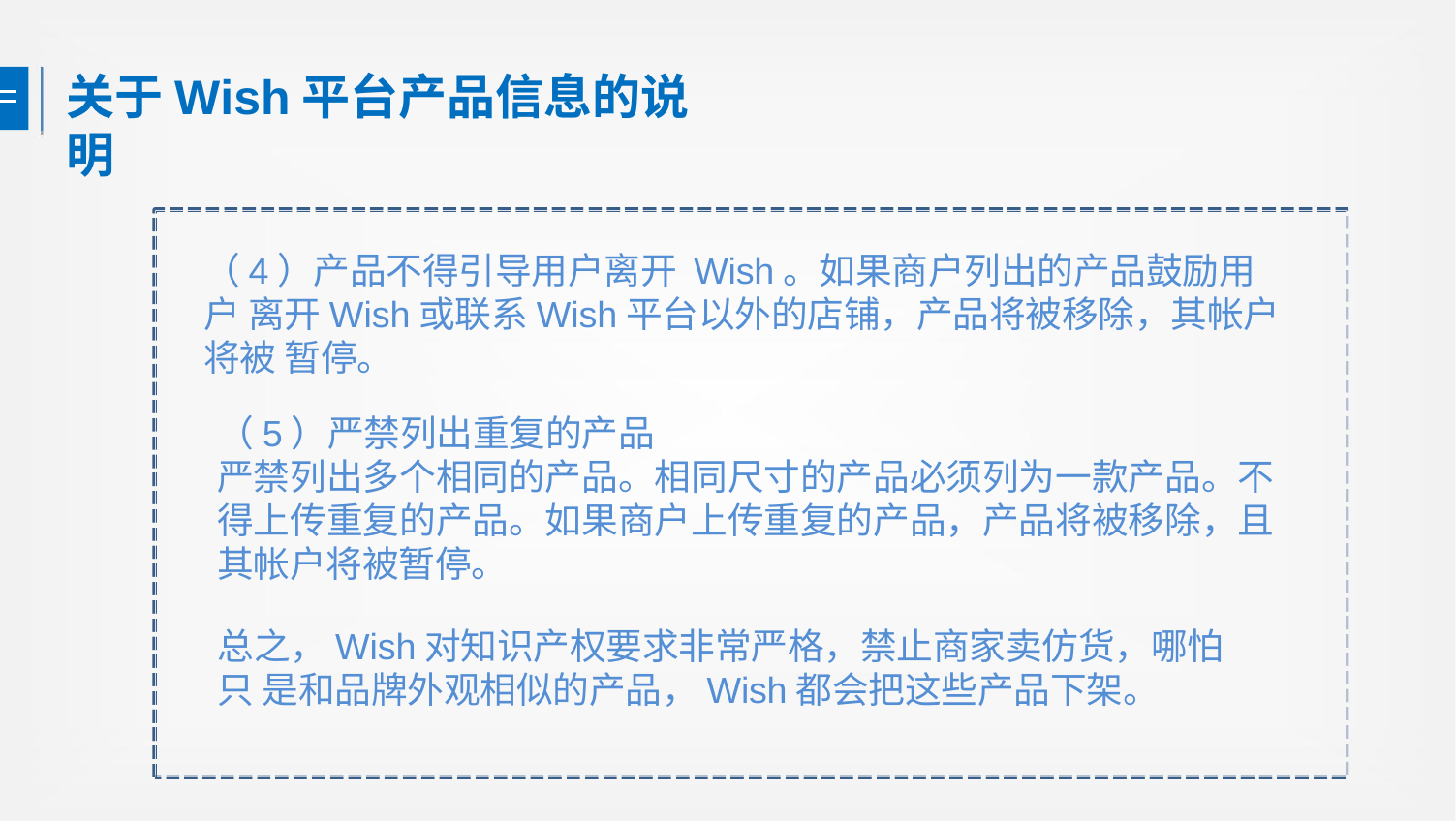

# 关于Wish平台产品信息的说明

（4）产品不得引导用户离开 Wish。如果商户列出的产品鼓励用户 离开Wish或联系Wish平台以外的店铺，产品将被移除，其帐户将被 暂停。
（5）严禁列出重复的产品
严禁列出多个相同的产品。相同尺寸的产品必须列为一款产品。不 得上传重复的产品。如果商户上传重复的产品，产品将被移除，且 其帐户将被暂停。
总之，Wish对知识产权要求非常严格，禁止商家卖仿货，哪怕只 是和品牌外观相似的产品，Wish都会把这些产品下架。